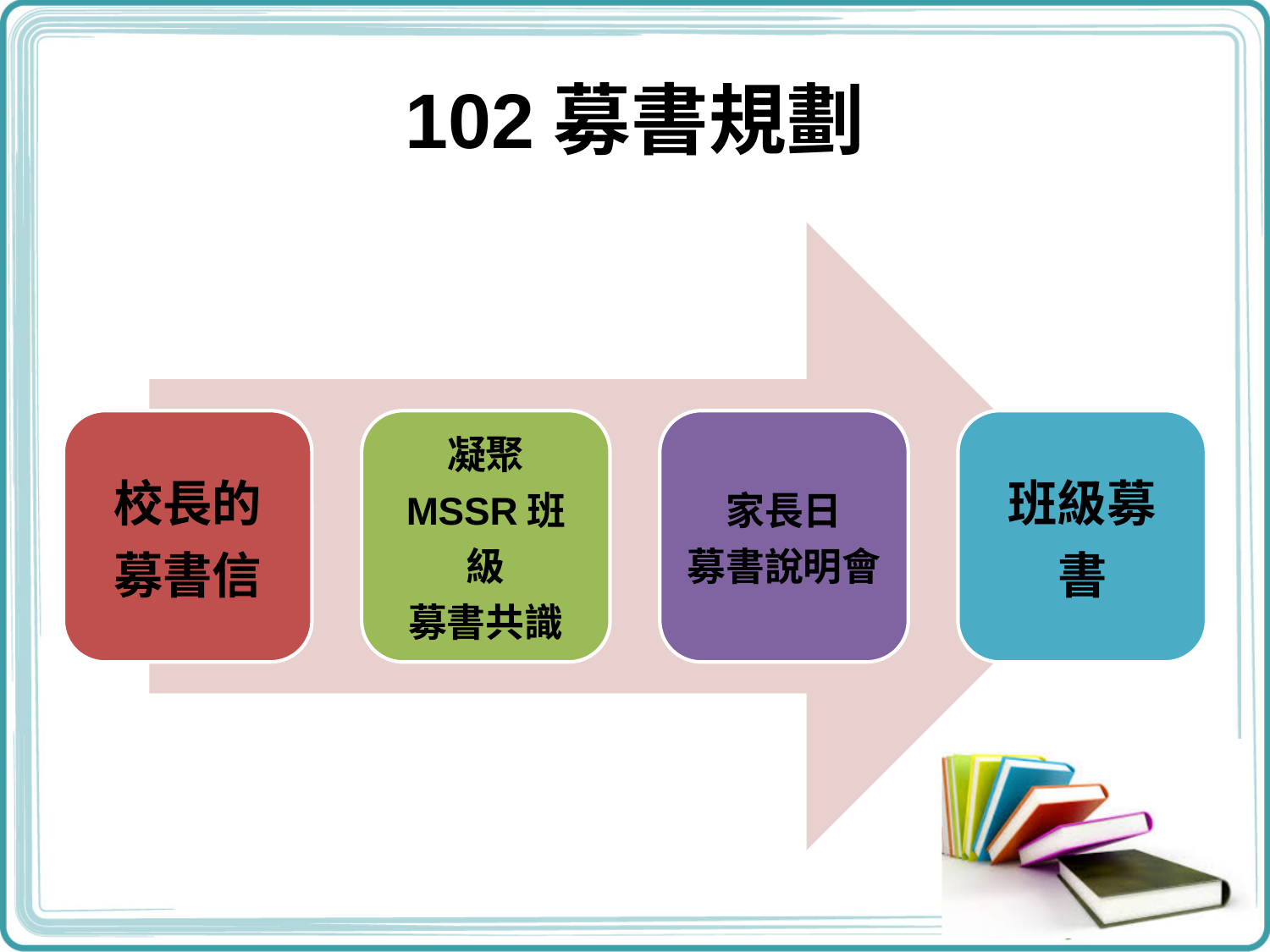

# 102募書規劃
校長的
募書信
凝聚
MSSR班級
募書共識
家長日
募書說明會
班級募書